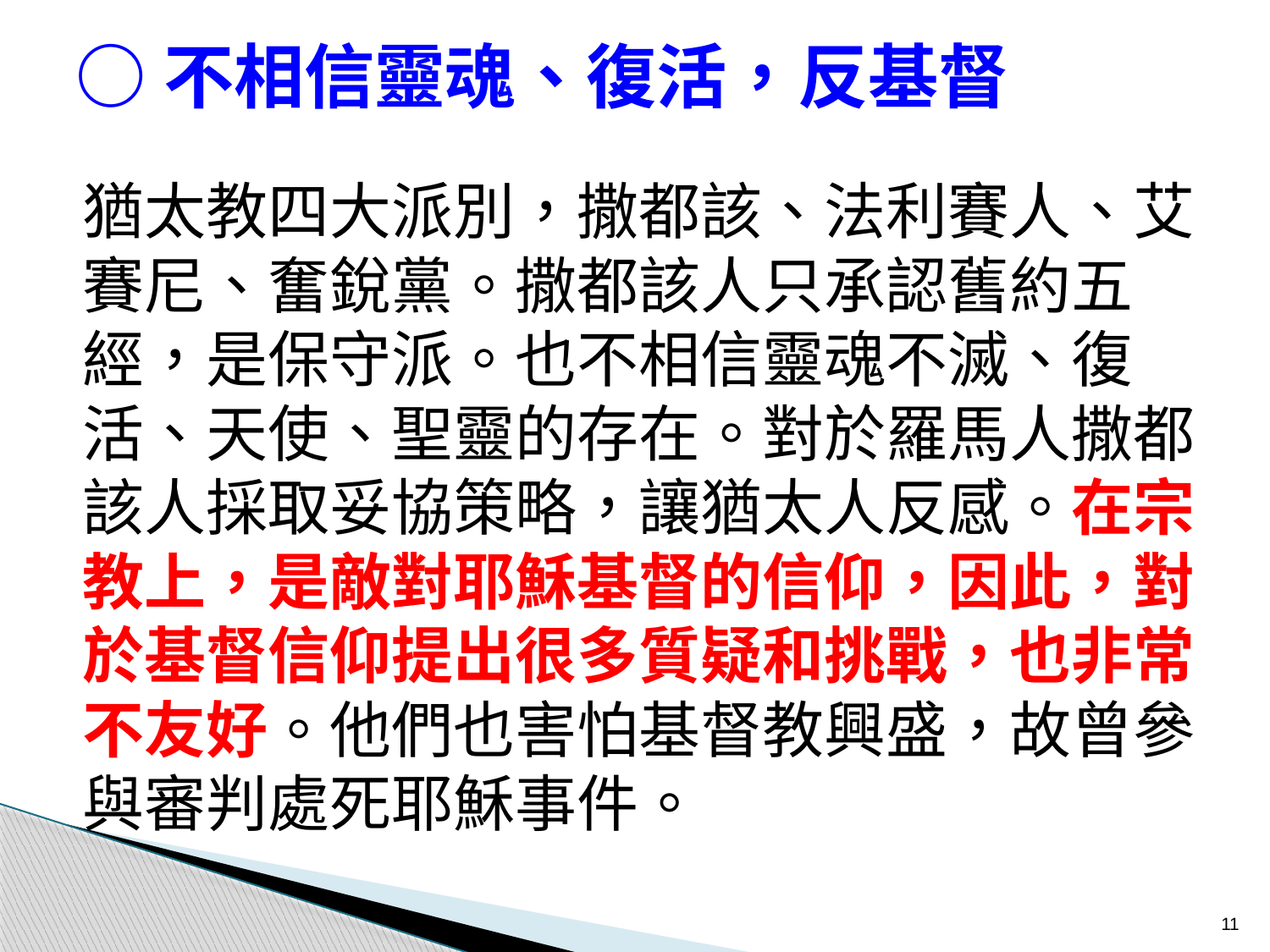

○不相信靈魂、復活，反基督
猶太教四大派別，撒都該、法利賽人、艾賽尼、奮銳黨。撒都該人只承認舊約五經，是保守派。也不相信靈魂不滅、復活、天使、聖靈的存在。對於羅馬人撒都該人採取妥協策略，讓猶太人反感。在宗教上，是敵對耶穌基督的信仰，因此，對於基督信仰提出很多質疑和挑戰，也非常不友好。他們也害怕基督教興盛，故曾參與審判處死耶穌事件。
11